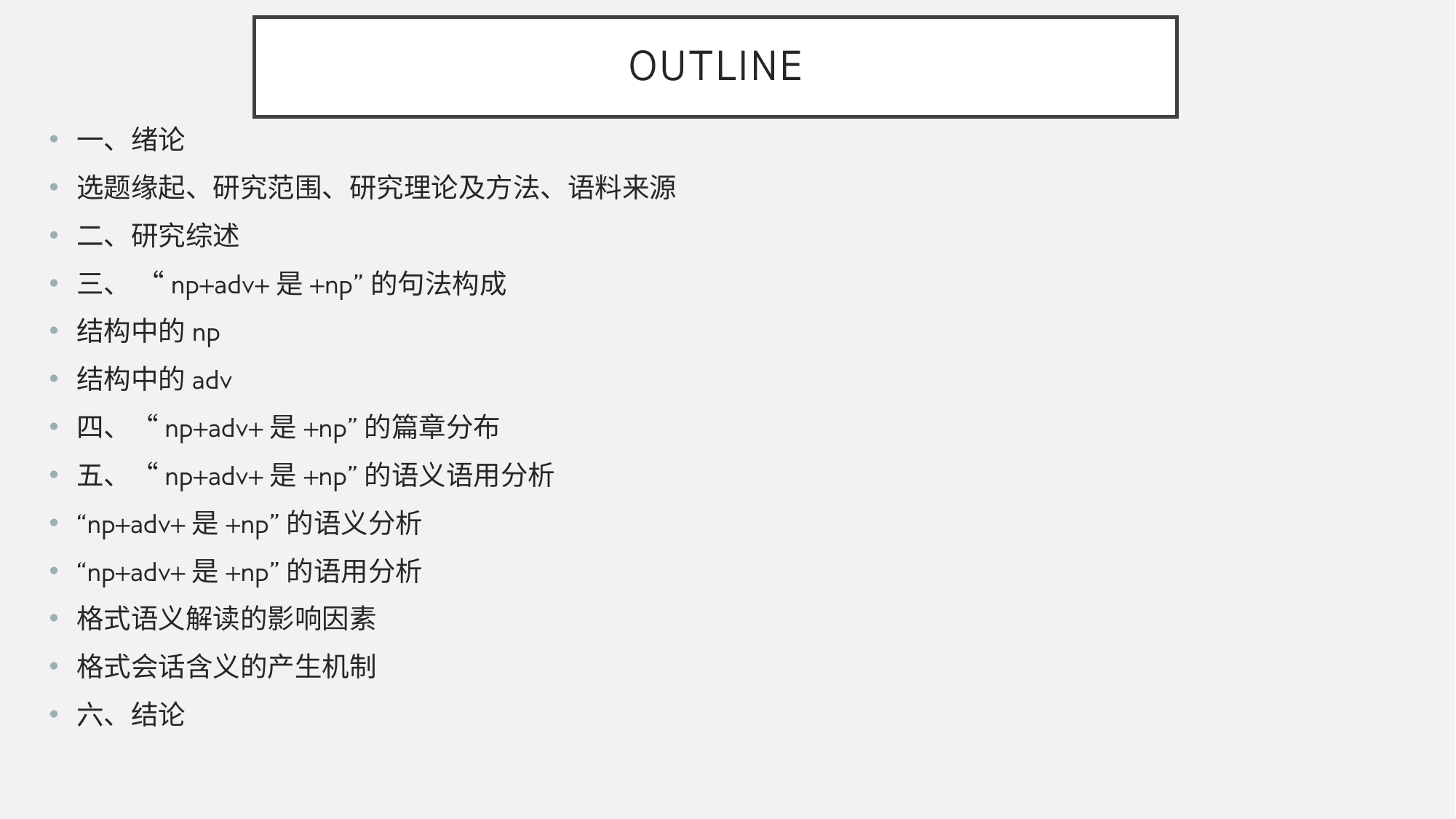

# outline
一、绪论
选题缘起、研究范围、研究理论及方法、语料来源
二、研究综述
三、 “np+adv+是+np”的句法构成
结构中的np
结构中的adv
四、“np+adv+是+np”的篇章分布
五、“np+adv+是+np”的语义语用分析
“np+adv+是+np”的语义分析
“np+adv+是+np”的语用分析
格式语义解读的影响因素
格式会话含义的产生机制
六、结论